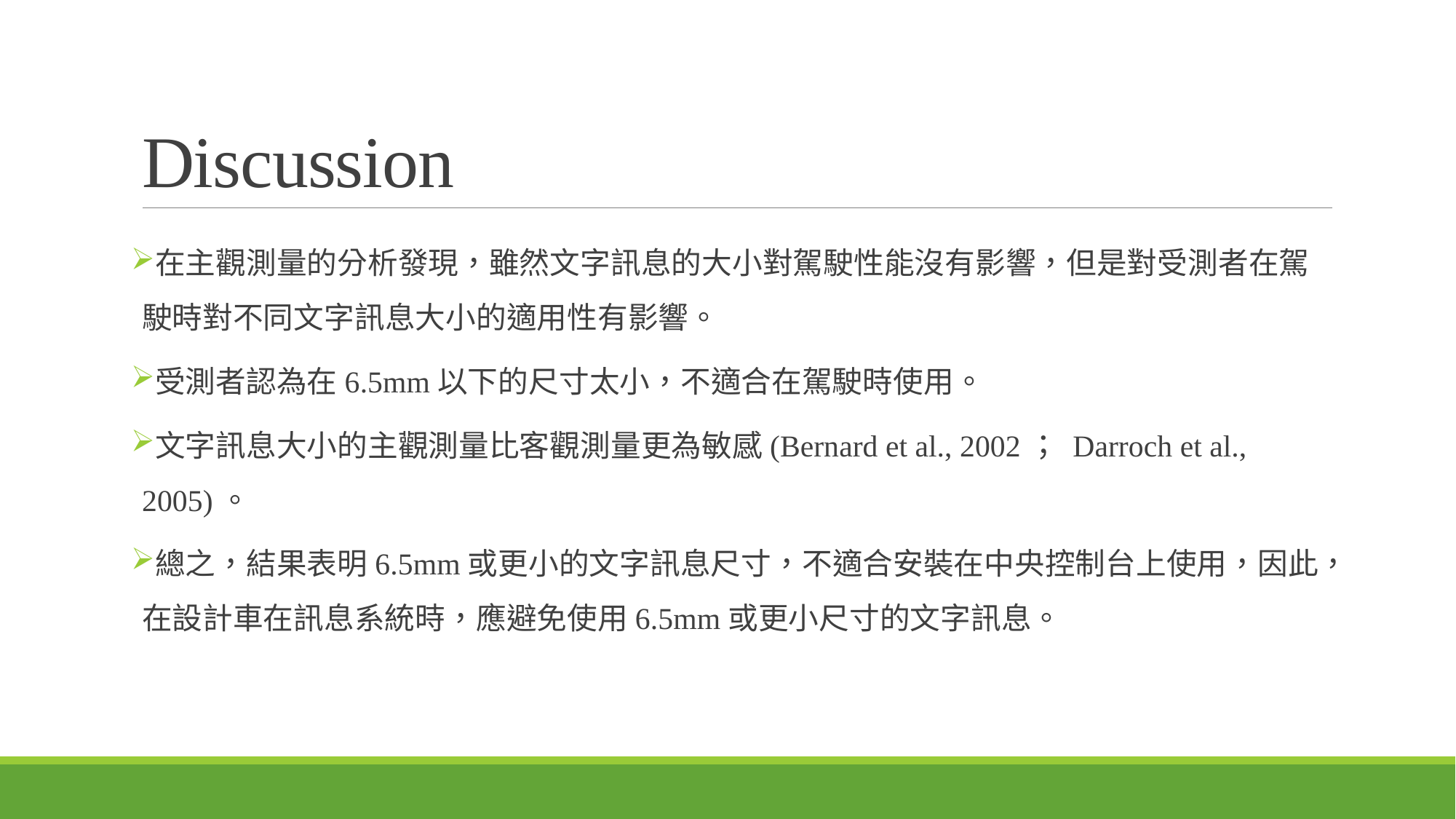

# Discussion
在主觀測量的分析發現，雖然文字訊息的大小對駕駛性能沒有影響，但是對受測者在駕駛時對不同文字訊息大小的適用性有影響。
受測者認為在6.5mm以下的尺寸太小，不適合在駕駛時使用。
文字訊息大小的主觀測量比客觀測量更為敏感(Bernard et al., 2002； Darroch et al., 2005)。
總之，結果表明6.5mm或更小的文字訊息尺寸，不適合安裝在中央控制台上使用，因此，在設計車在訊息系統時，應避免使用6.5mm或更小尺寸的文字訊息。